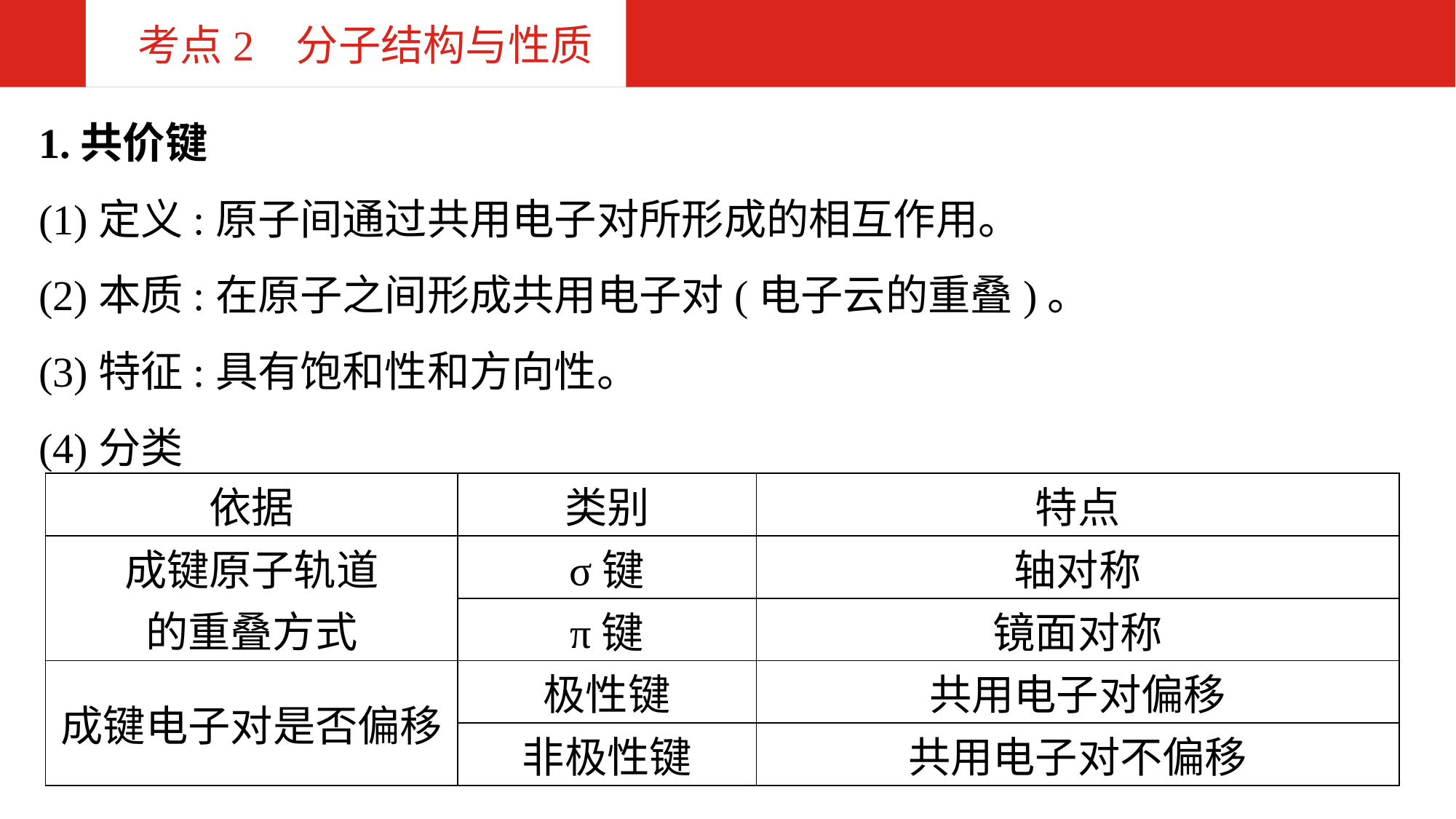

考点2   分子结构与性质

1.共价键
(1)定义:原子间通过共用电子对所形成的相互作用。
(2)本质:在原子之间形成共用电子对(电子云的重叠)。
(3)特征:具有饱和性和方向性。
(4)分类
| 依据 | 类别 | 特点 |
| --- | --- | --- |
| 成键原子轨道 的重叠方式 | σ键 | 轴对称 |
|  | π键 | 镜面对称 |
| 成键电子对是否偏移 | 极性键 | 共用电子对偏移 |
|  | 非极性键 | 共用电子对不偏移 |